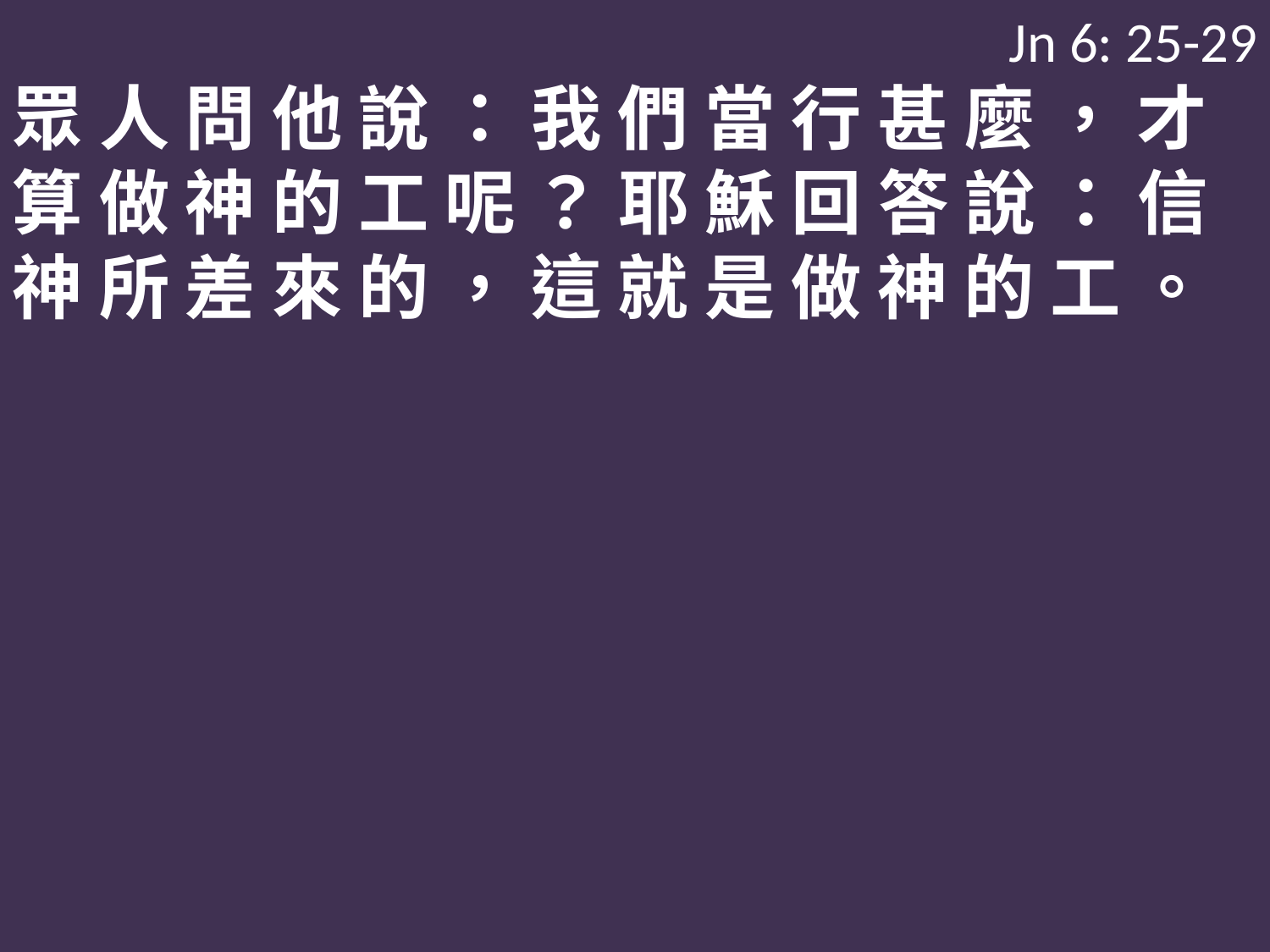

Jn 6: 25-29
眾 人 問 他 說 ： 我 們 當 行 甚 麼 ， 才 算 做 神 的 工 呢 ？ 耶 穌 回 答 說 ： 信 神 所 差 來 的 ， 這 就 是 做 神 的 工 。